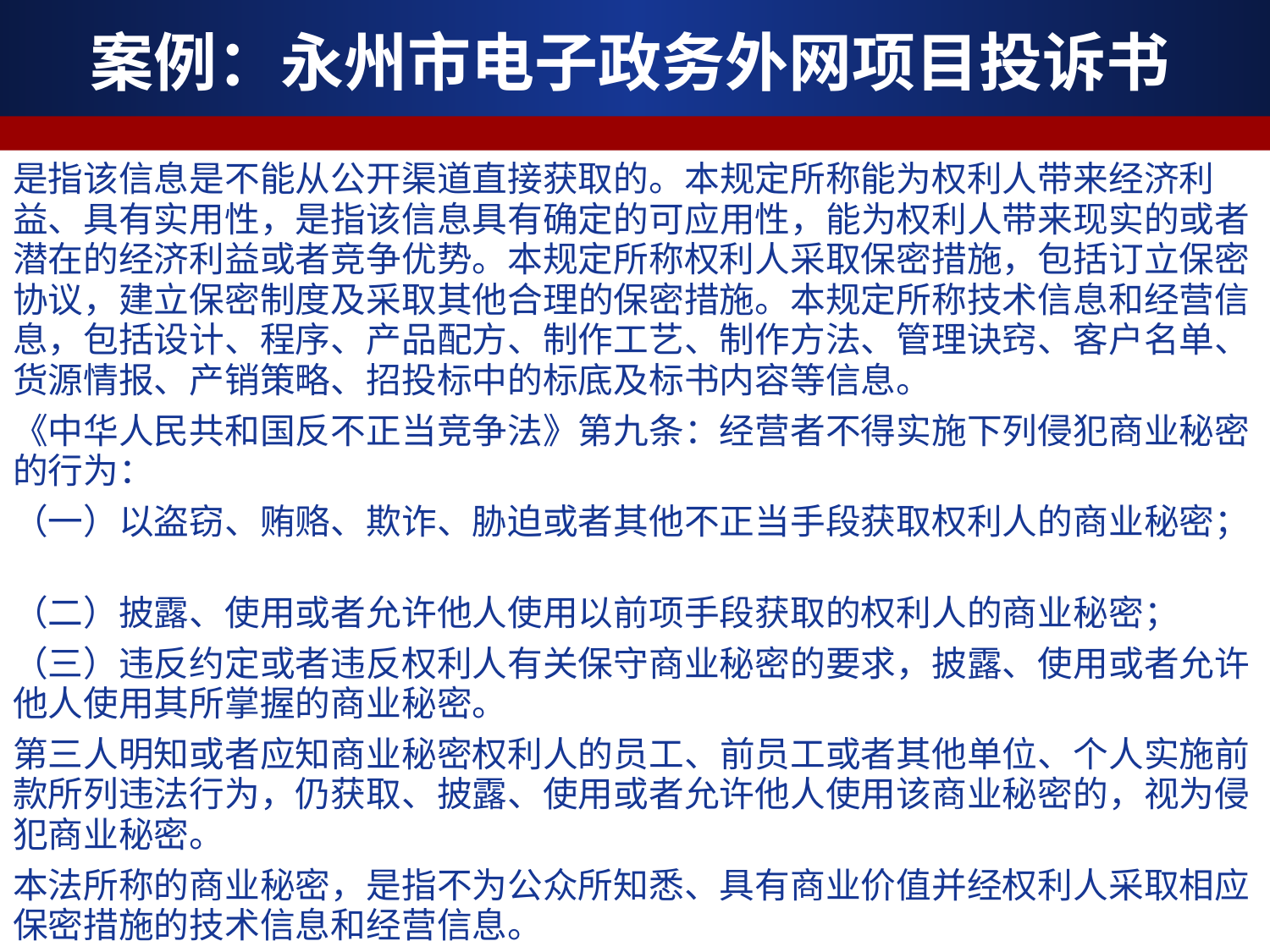

案例：永州市电子政务外网项目投诉书
是指该信息是不能从公开渠道直接获取的。本规定所称能为权利人带来经济利益、具有实用性，是指该信息具有确定的可应用性，能为权利人带来现实的或者潜在的经济利益或者竞争优势。本规定所称权利人采取保密措施，包括订立保密协议，建立保密制度及采取其他合理的保密措施。本规定所称技术信息和经营信息，包括设计、程序、产品配方、制作工艺、制作方法、管理诀窍、客户名单、货源情报、产销策略、招投标中的标底及标书内容等信息。
《中华人民共和国反不正当竞争法》第九条：经营者不得实施下列侵犯商业秘密的行为：
（一）以盗窃、贿赂、欺诈、胁迫或者其他不正当手段获取权利人的商业秘密；
（二）披露、使用或者允许他人使用以前项手段获取的权利人的商业秘密；
（三）违反约定或者违反权利人有关保守商业秘密的要求，披露、使用或者允许他人使用其所掌握的商业秘密。
第三人明知或者应知商业秘密权利人的员工、前员工或者其他单位、个人实施前款所列违法行为，仍获取、披露、使用或者允许他人使用该商业秘密的，视为侵犯商业秘密。
本法所称的商业秘密，是指不为公众所知悉、具有商业价值并经权利人采取相应保密措施的技术信息和经营信息。